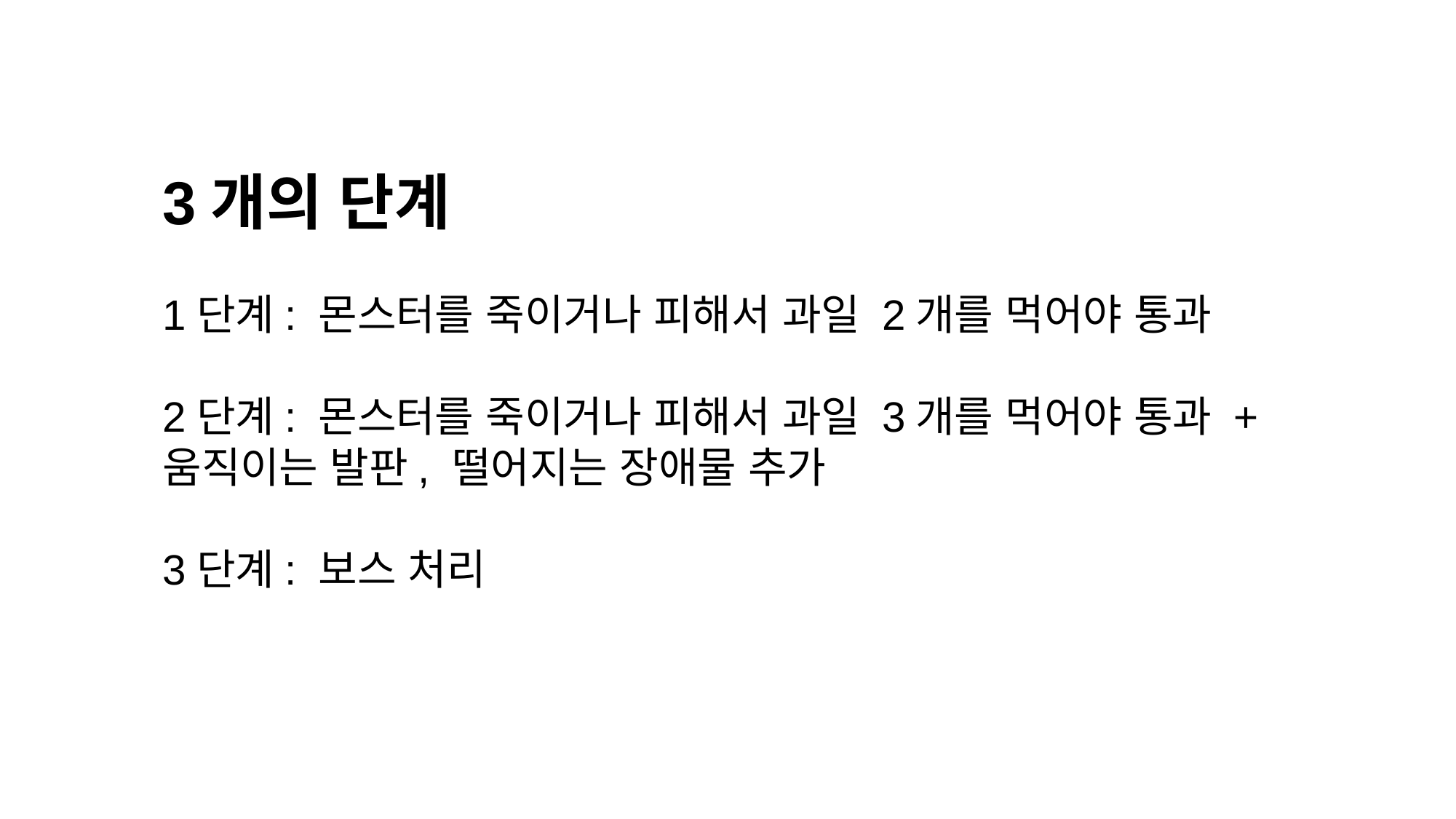

3개의 단계

1단계: 몬스터를 죽이거나 피해서 과일 2개를 먹어야 통과

2단계: 몬스터를 죽이거나 피해서 과일 3개를 먹어야 통과 + 움직이는 발판, 떨어지는 장애물 추가

3단계: 보스 처리